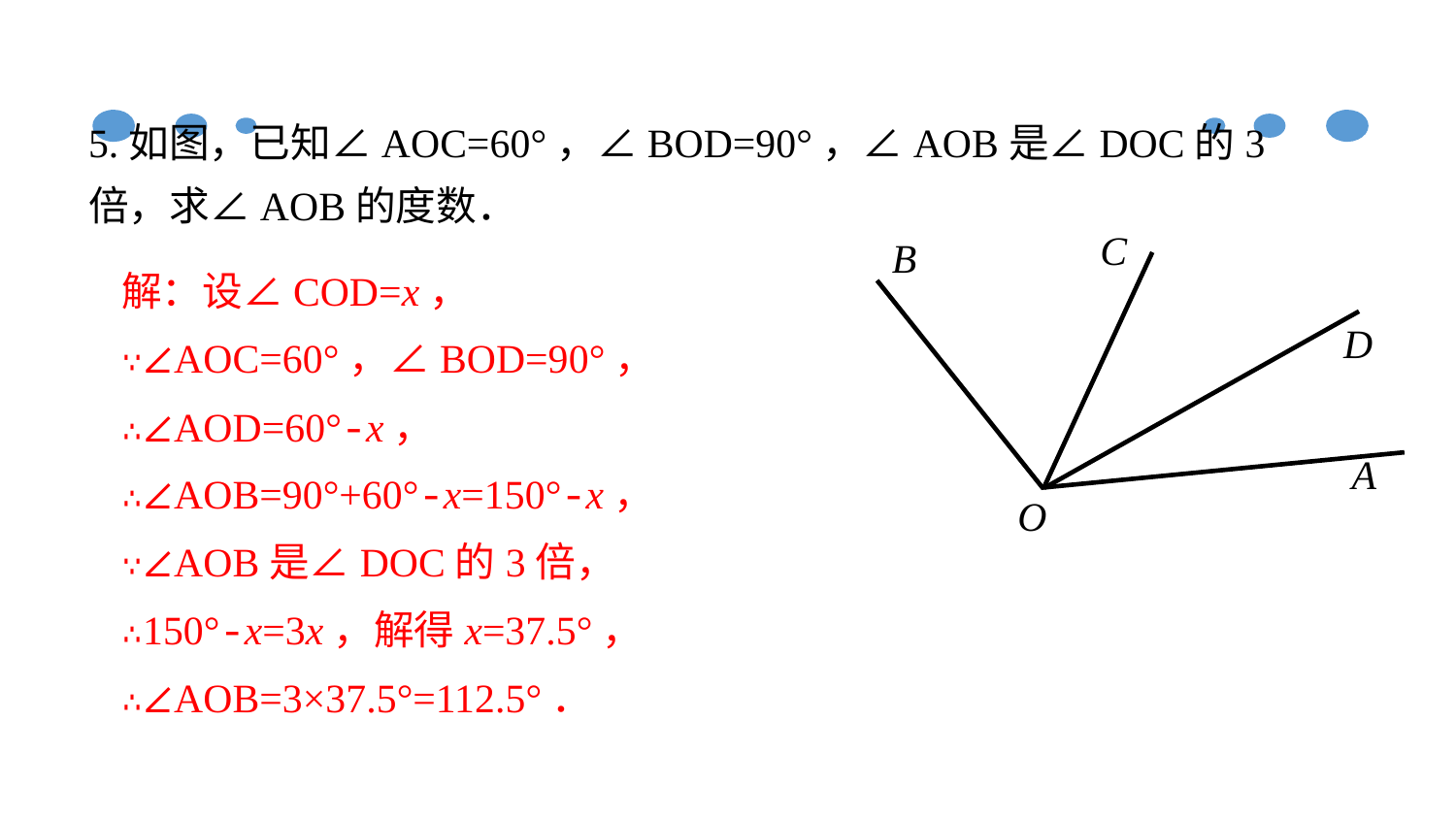

5.如图，已知∠AOC=60°，∠BOD=90°，∠AOB是∠DOC的3倍，求∠AOB的度数．
C
B
D
A
O
解：设∠COD=x，
∵∠AOC=60°，∠BOD=90°，
∴∠AOD=60°-x，
∴∠AOB=90°+60°-x=150°-x，
∵∠AOB是∠DOC的3倍，
∴150°-x=3x，解得x=37.5°，
∴∠AOB=3×37.5°=112.5°．